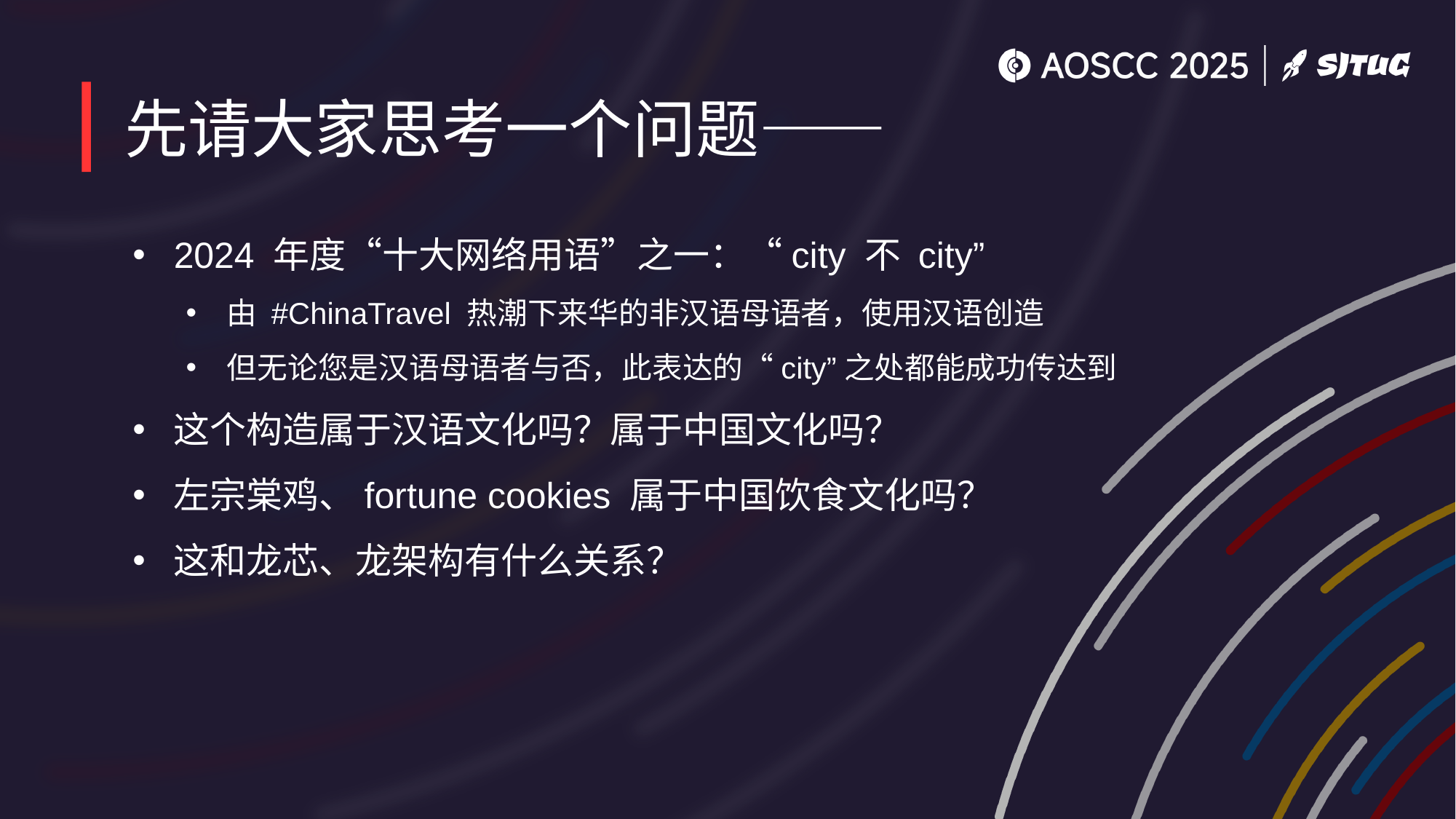

# 先请大家思考一个问题——
2024 年度“十大网络用语”之一：“city 不 city”
由 #ChinaTravel 热潮下来华的非汉语母语者，使用汉语创造
但无论您是汉语母语者与否，此表达的“city”之处都能成功传达到
这个构造属于汉语文化吗？属于中国文化吗？
左宗棠鸡、fortune cookies 属于中国饮食文化吗？
这和龙芯、龙架构有什么关系？